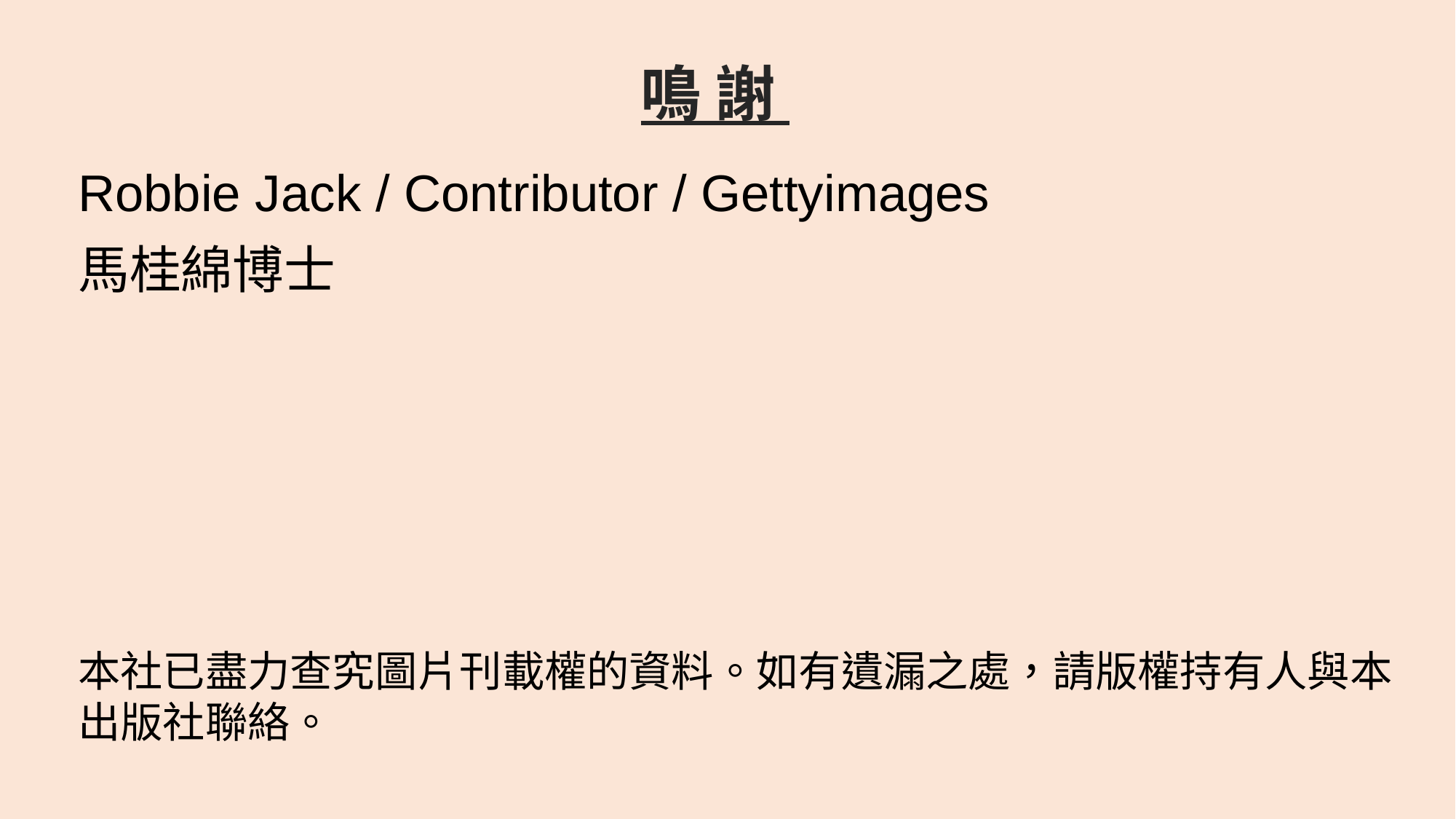

#
  鳴 謝
Robbie Jack / Contributor / Gettyimages
馬桂綿博士

本社已盡力查究圖片刊載權的資料。如有遺漏之處，請版權持有人與本出版社聯絡。
| Robbie Jack / Contributor / Gettyimages |
| --- |